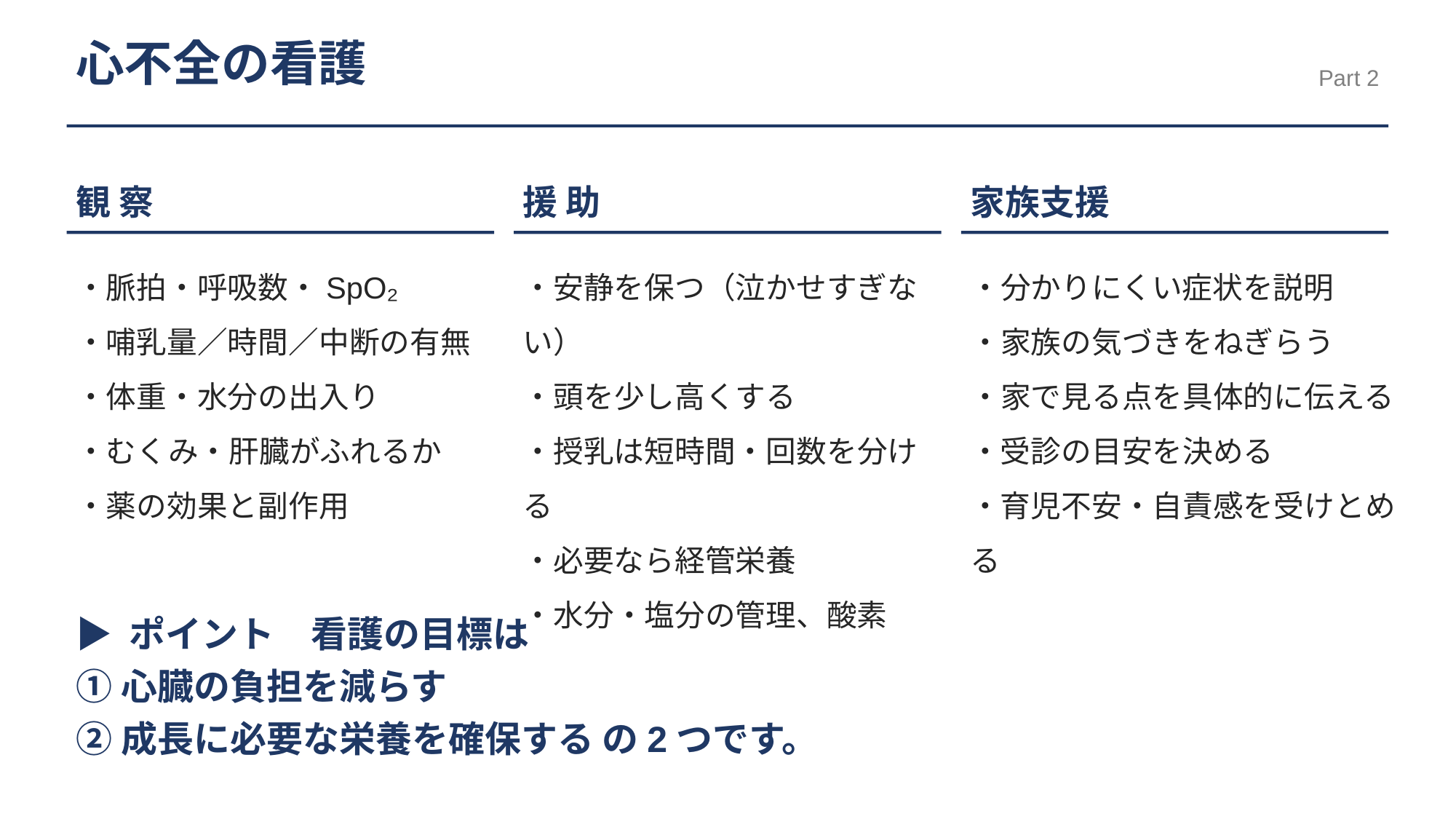

心不全の看護
Part 2

観 察
援 助
家族支援

・脈拍・呼吸数・SpO₂
・哺乳量／時間／中断の有無
・体重・水分の出入り
・むくみ・肝臓がふれるか
・薬の効果と副作用
・安静を保つ（泣かせすぎない）
・頭を少し高くする
・授乳は短時間・回数を分ける
・必要なら経管栄養
・水分・塩分の管理、酸素
・分かりにくい症状を説明
・家族の気づきをねぎらう
・家で見る点を具体的に伝える
・受診の目安を決める
・育児不安・自責感を受けとめる
▶ ポイント　看護の目標は
①心臓の負担を減らす
②成長に必要な栄養を確保する の2つです。